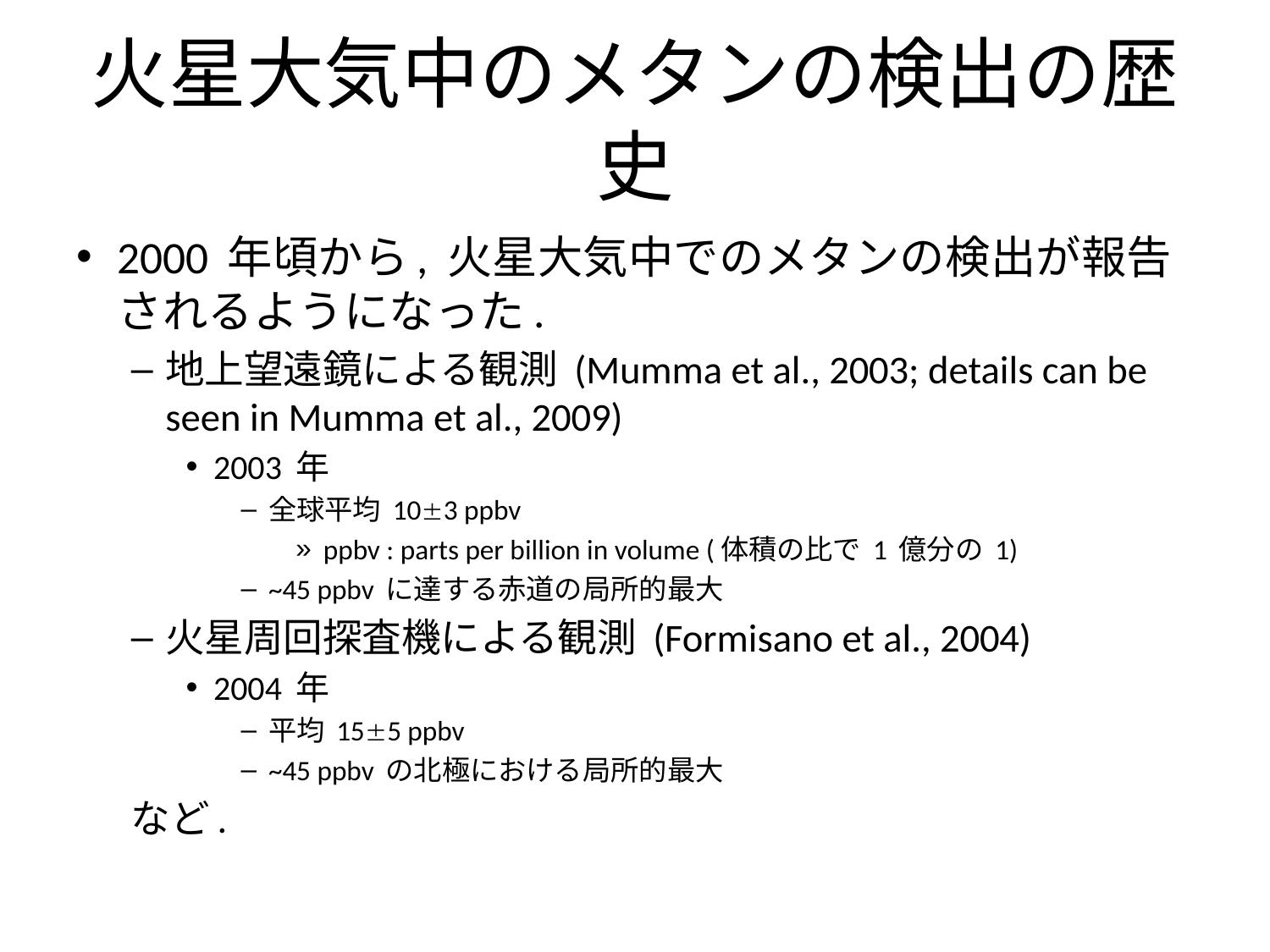

# 火星大気中のメタンの検出の歴史
2000 年頃から, 火星大気中でのメタンの検出が報告されるようになった.
地上望遠鏡による観測 (Mumma et al., 2003; details can be seen in Mumma et al., 2009)
2003 年
全球平均 10±3 ppbv
ppbv : parts per billion in volume (体積の比で 1 億分の 1)
~45 ppbv に達する赤道の局所的最大
火星周回探査機による観測 (Formisano et al., 2004)
2004 年
平均 15±5 ppbv
~45 ppbv の北極における局所的最大
など.